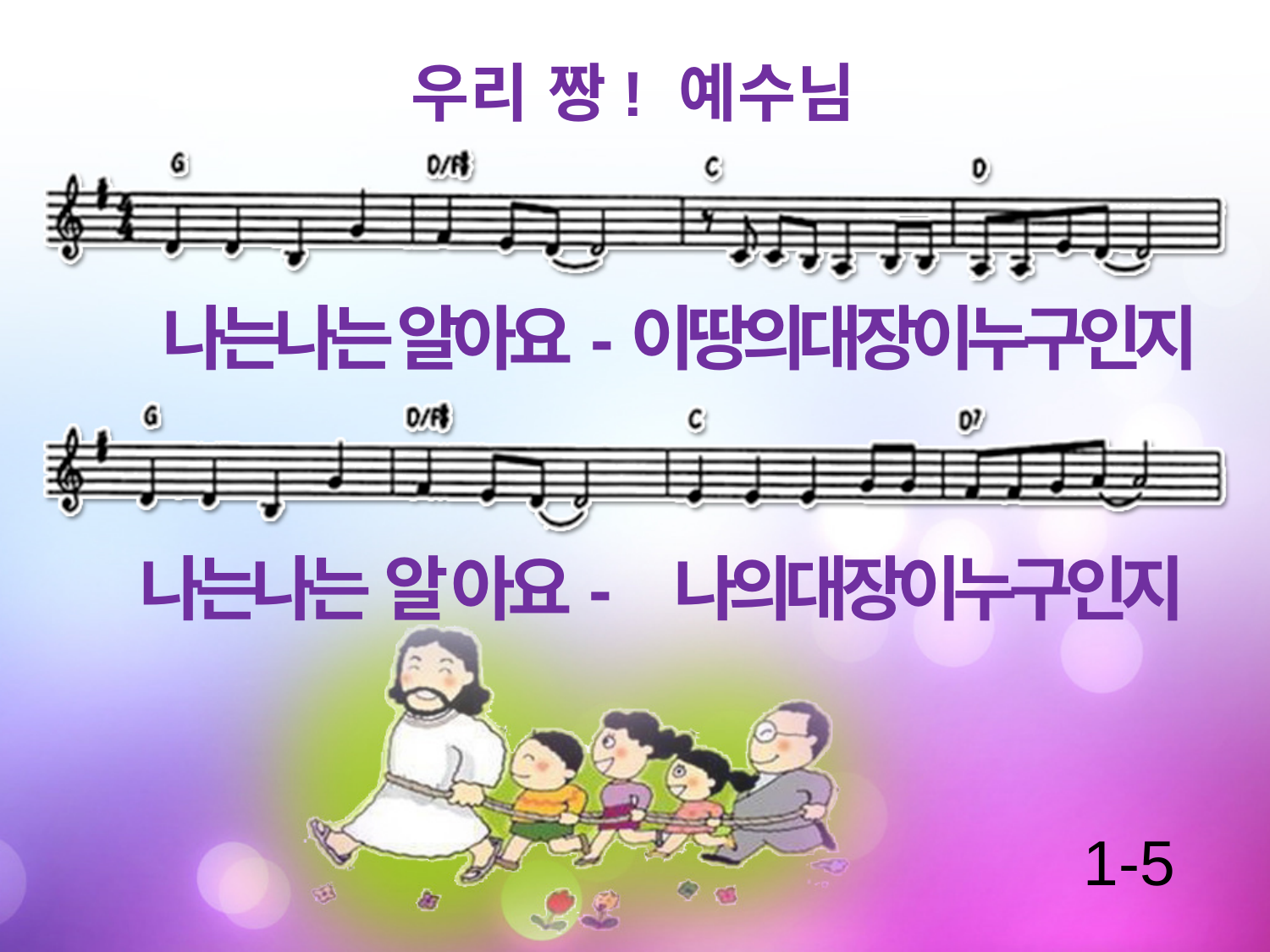

우리 짱! 예수님
나는나는 알아요-이땅의대장이누구인지
나는나는  알 아요-    나의대장이누구인지
1-5